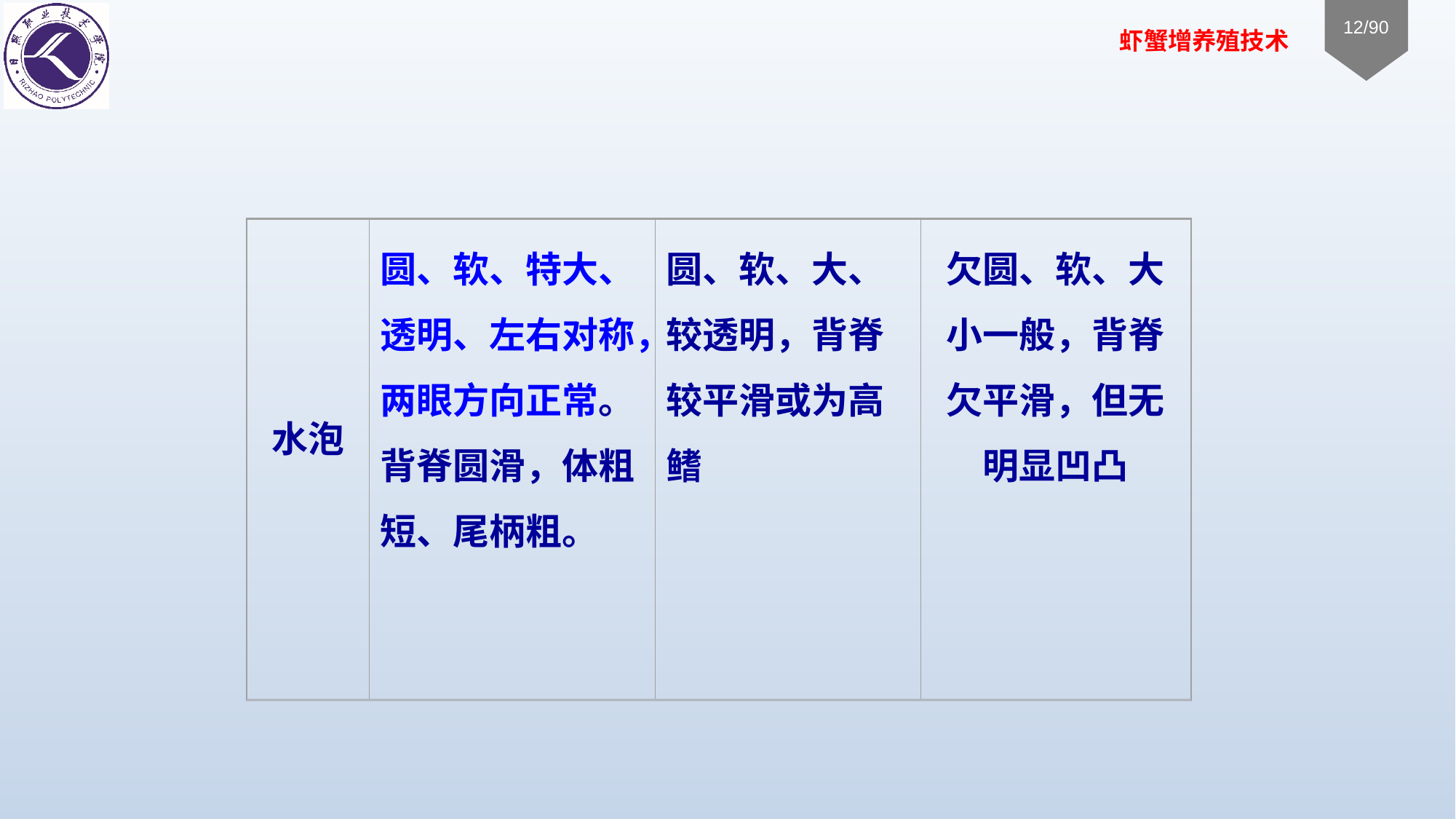

水泡

圆、软、特大、透明、左右对称，两眼方向正常。
背脊圆滑，体粗短、尾柄粗。

圆、软、大、较透明，背脊较平滑或为高鳍

欠圆、软、大小一般，背脊欠平滑，但无明显凹凸